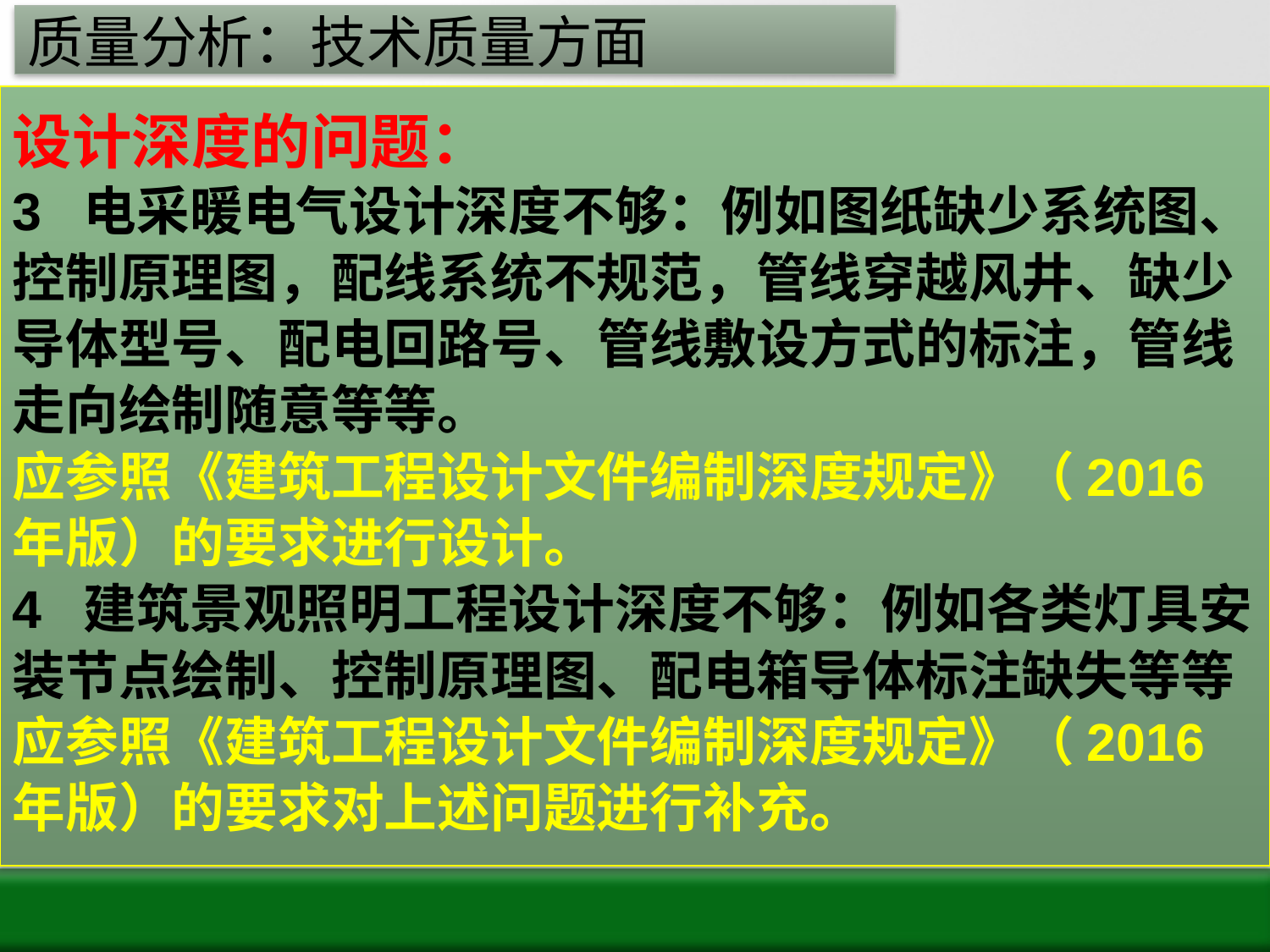

# 质量分析：技术质量方面
设计深度的问题：
3  电采暖电气设计深度不够：例如图纸缺少系统图、控制原理图，配线系统不规范，管线穿越风井、缺少导体型号、配电回路号、管线敷设方式的标注，管线走向绘制随意等等。
应参照《建筑工程设计文件编制深度规定》（2016年版）的要求进行设计。
4  建筑景观照明工程设计深度不够：例如各类灯具安装节点绘制、控制原理图、配电箱导体标注缺失等等
应参照《建筑工程设计文件编制深度规定》（2016年版）的要求对上述问题进行补充。